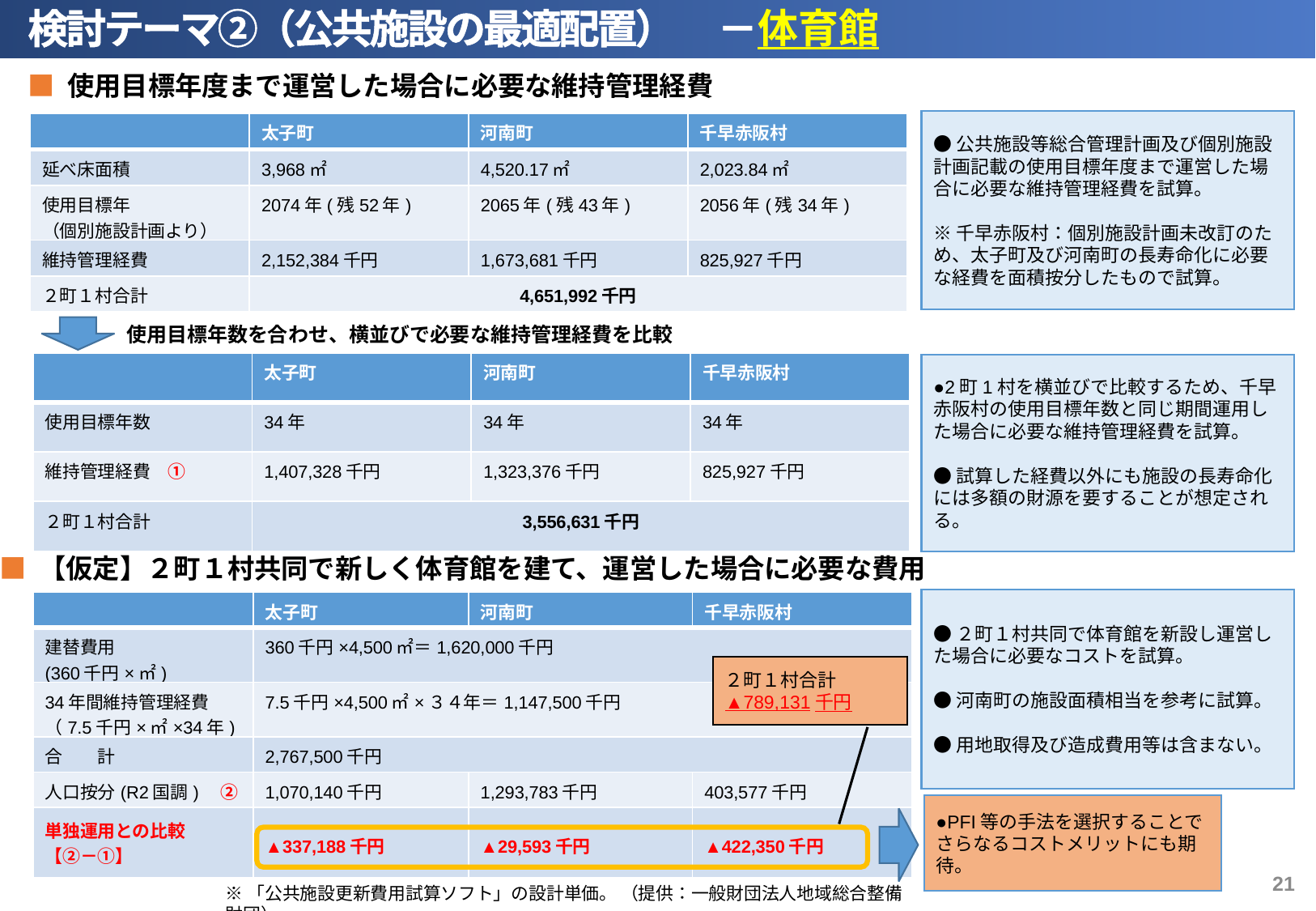

検討テーマ②（公共施設の最適配置）　 －体育館

■ 使用目標年度まで運営した場合に必要な維持管理経費
●公共施設等総合管理計画及び個別施設計画記載の使用目標年度まで運営した場合に必要な維持管理経費を試算。

※千早赤阪村：個別施設計画未改訂のため、太子町及び河南町の長寿命化に必要な経費を面積按分したもので試算。
|  | 太子町 | 河南町 | 千早赤阪村 |
| --- | --- | --- | --- |
| 延べ床面積 | 3,968㎡ | 4,520.17㎡ | 2,023.84㎡ |
| 使用目標年 （個別施設計画より） | 2074年(残52年) | 2065年(残43年) | 2056年(残34年) |
| 維持管理経費 | 2,152,384千円 | 1,673,681千円 | 825,927千円 |
| ２町１村合計 | 4,651,992千円 |  |  |
使用目標年数を合わせ、横並びで必要な維持管理経費を比較

|  | 太子町 | 河南町 | 千早赤阪村 |
| --- | --- | --- | --- |
| 使用目標年数 | 34年 | 34年 | 34年 |
| 維持管理経費　① | 1,407,328千円 | 1,323,376千円 | 825,927千円 |
| ２町１村合計 | 3,556,631千円 |  |  |
●2町1村を横並びで比較するため、千早赤阪村の使用目標年数と同じ期間運用した場合に必要な維持管理経費を試算。

●試算した経費以外にも施設の長寿命化には多額の財源を要することが想定される。
■ 【仮定】２町１村共同で新しく体育館を建て、運営した場合に必要な費用
●２町１村共同で体育館を新設し運営した場合に必要なコストを試算。

●河南町の施設面積相当を参考に試算。

●用地取得及び造成費用等は含まない。
|  | 太子町 | 河南町 | 千早赤阪村 |
| --- | --- | --- | --- |
| 建替費用 (360千円×㎡) | 360千円×4,500㎡＝1,620,000千円 |  |  |
| 34年間維持管理経費 （7.5千円×㎡×34年) | 7.5千円×4,500㎡×３４年＝1,147,500千円 |  |  |
| 合　　計 | 2,767,500千円 |  |  |
| 人口按分(R2国調)　➁ | 1,070,140千円 | 1,293,783千円 | 403,577千円 |
| 単独運用との比較 【➁－①】 | ▲337,188千円 | ▲29,593千円 | ▲422,350千円 |
２町１村合計
▲789,131千円
●PFI等の手法を選択することでさらなるコストメリットにも期待。

21
※「公共施設更新費用試算ソフト」の設計単価。 （提供：一般財団法人地域総合整備財団）